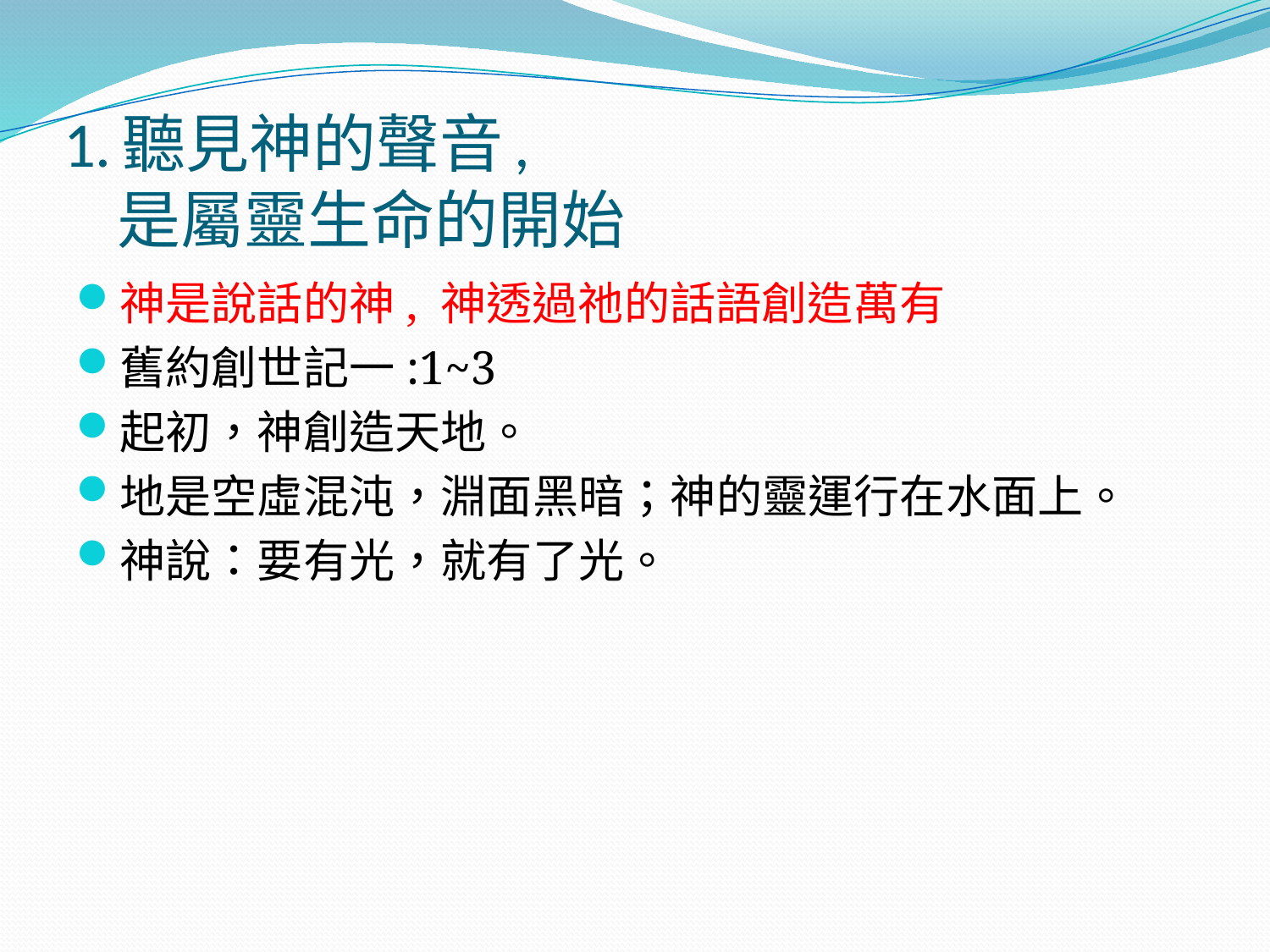

# 1.聽見神的聲音, 是屬靈生命的開始
神是說話的神, 神透過祂的話語創造萬有
舊約創世記一:1~3
起初，神創造天地。
地是空虛混沌，淵面黑暗；神的靈運行在水面上。
神說：要有光，就有了光。